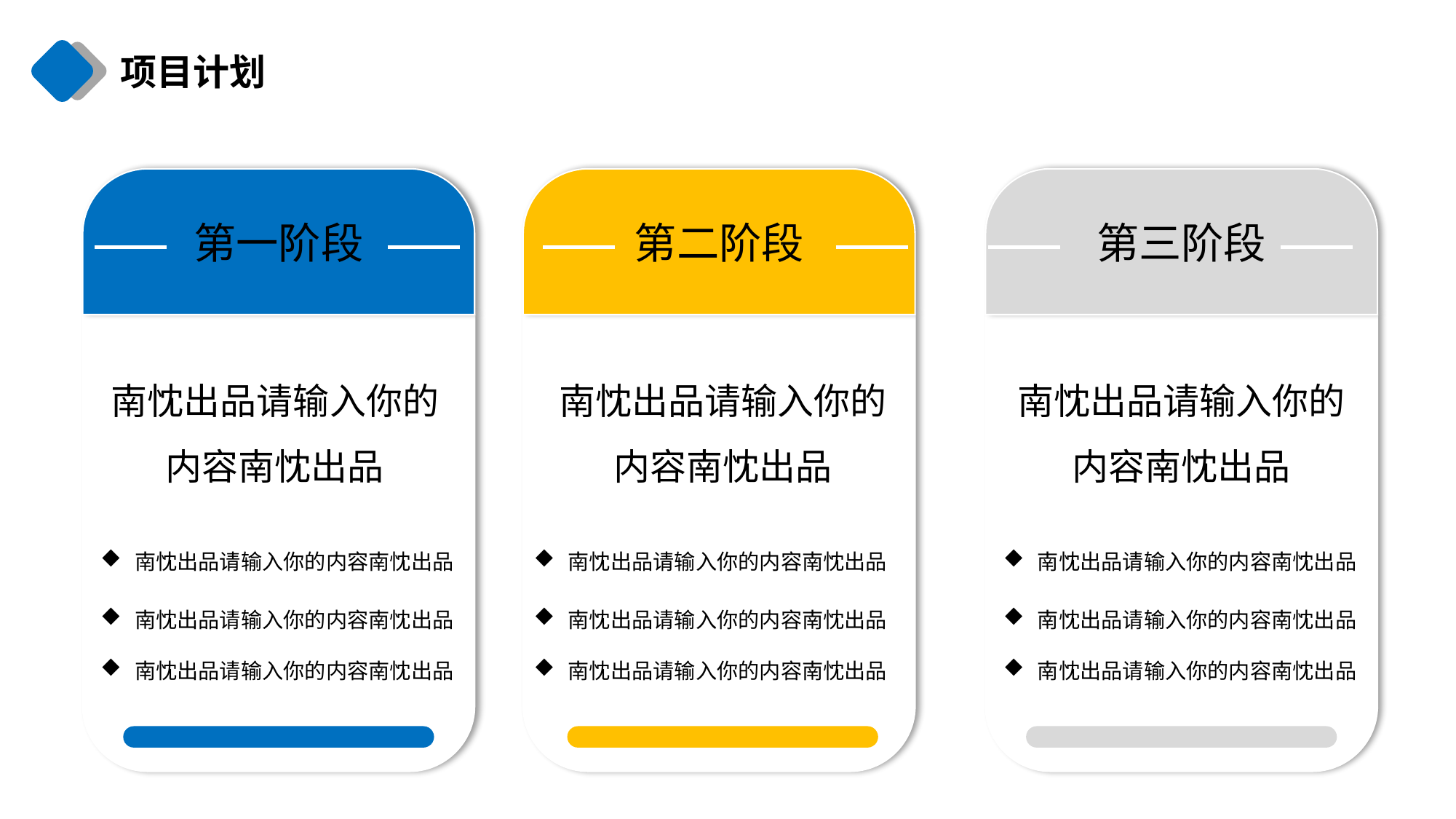

项目计划

第一阶段
第二阶段
第三阶段

南忱出品请输入你的内容南忱出品
南忱出品请输入你的内容南忱出品
南忱出品请输入你的内容南忱出品
南忱出品请输入你的内容南忱出品
南忱出品请输入你的内容南忱出品
南忱出品请输入你的内容南忱出品
南忱出品请输入你的内容南忱出品
南忱出品请输入你的内容南忱出品
南忱出品请输入你的内容南忱出品
南忱出品请输入你的内容南忱出品
南忱出品请输入你的内容南忱出品
南忱出品请输入你的内容南忱出品